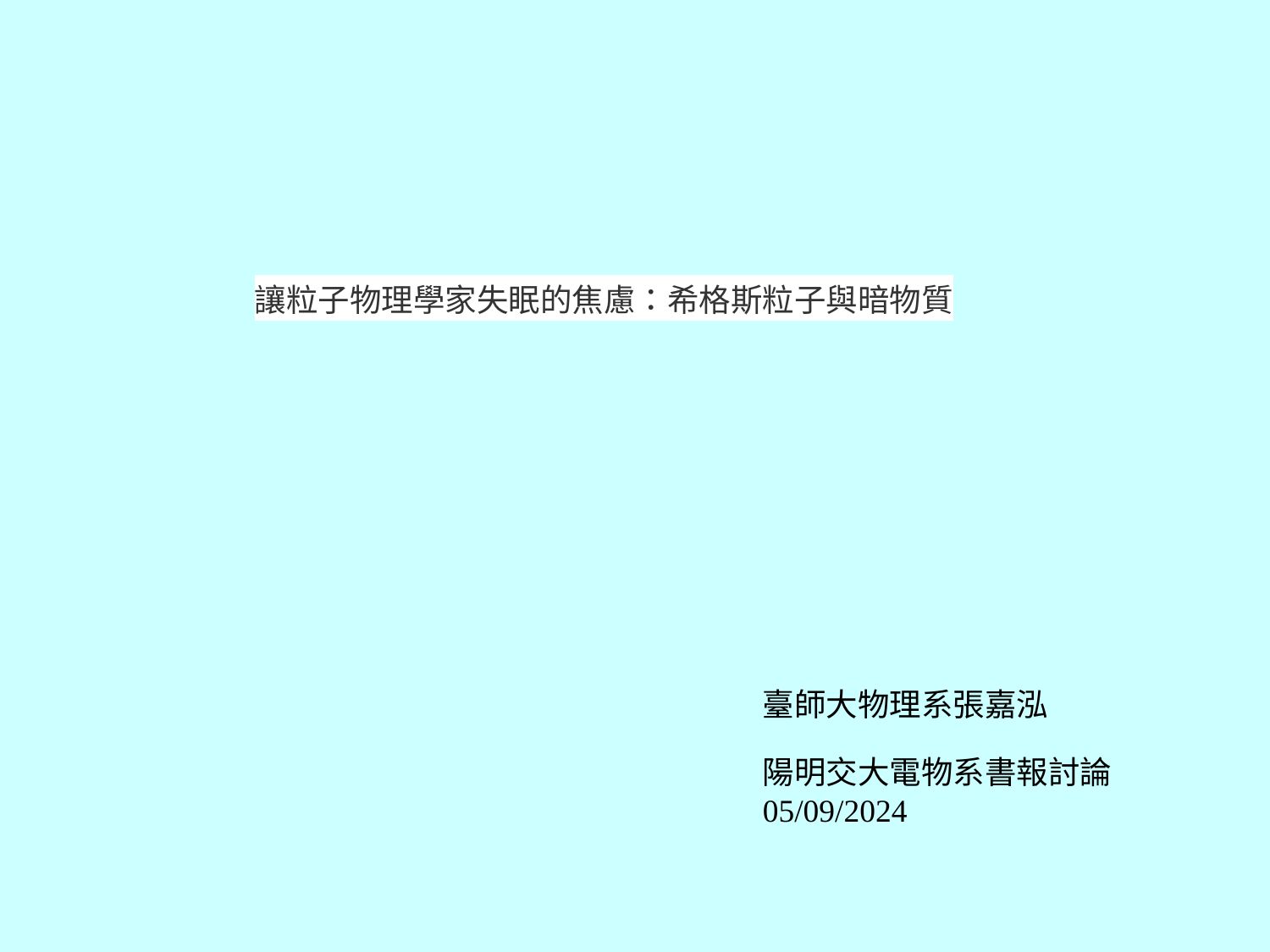

讓粒子物理學家失眠的焦慮：希格斯粒子與暗物質
臺師大物理系張嘉泓
陽明交大電物系書報討論
05/09/2024